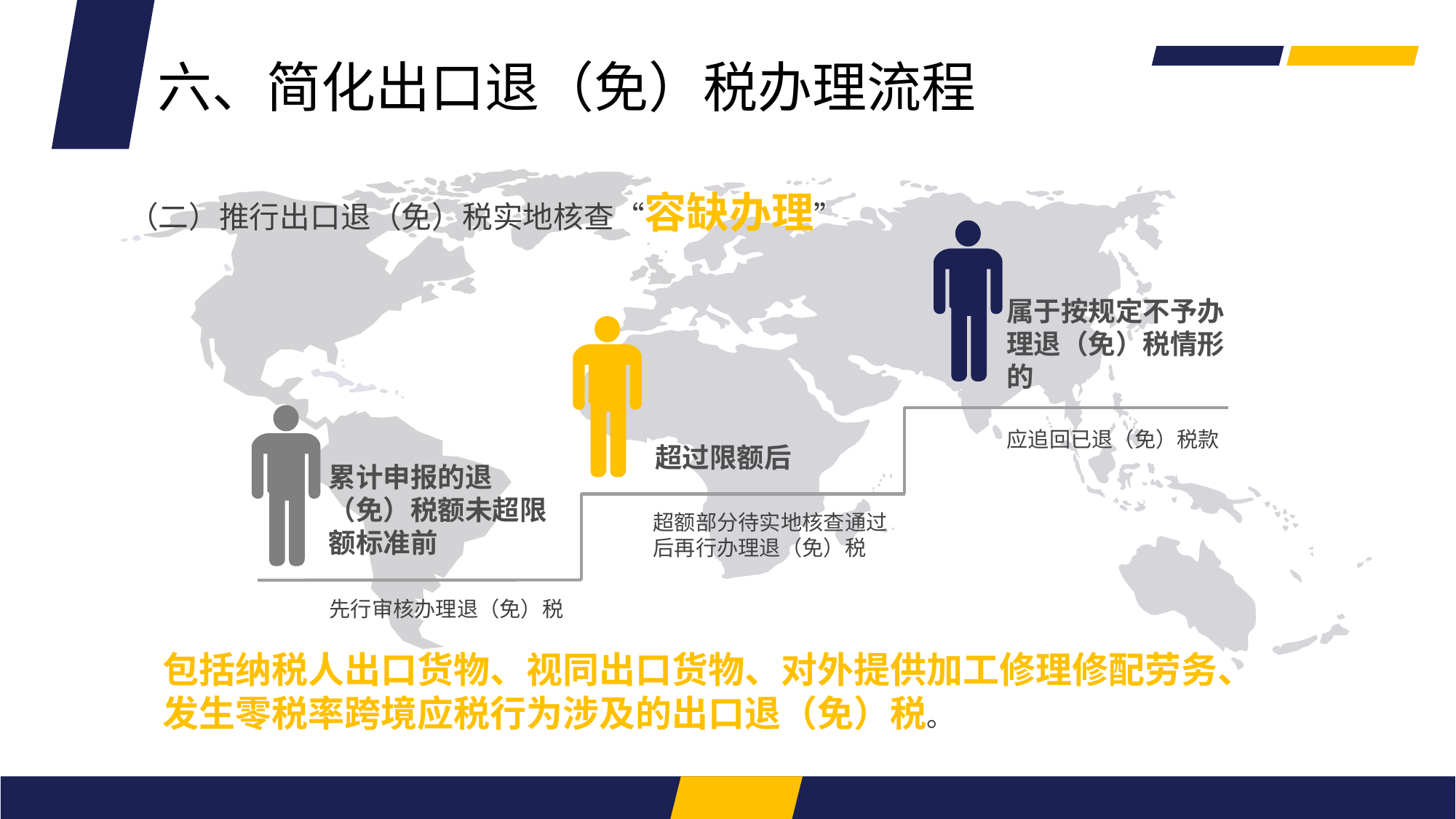

六、简化出口退（免）税办理流程

（二）推行出口退（免）税实地核查“容缺办理”

属于按规定不予办理退（免）税情形的
应追回已退（免）税款

超过限额后
超额部分待实地核查通过后再行办理退（免）税
累计申报的退（免）税额未超限额标准前
先行审核办理退（免）税
包括纳税人出口货物、视同出口货物、对外提供加工修理修配劳务、发生零税率跨境应税行为涉及的出口退（免）税。